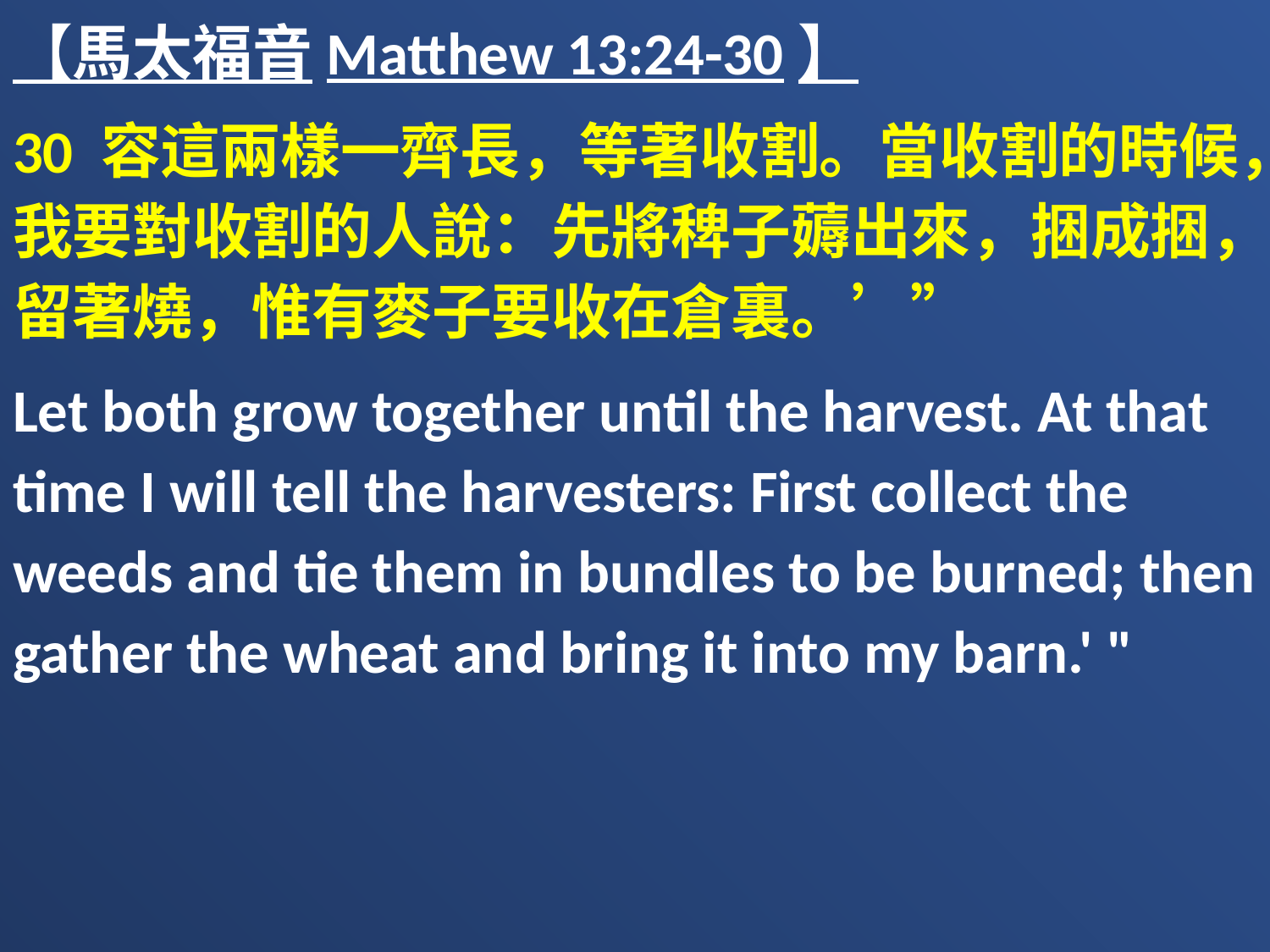

【馬太福音Matthew 13:24-30】
30 容這兩樣一齊長，等著收割。當收割的時候，我要對收割的人說：先將稗子薅出來，捆成捆，留著燒，惟有麥子要收在倉裏。’”
Let both grow together until the harvest. At that time I will tell the harvesters: First collect the weeds and tie them in bundles to be burned; then gather the wheat and bring it into my barn.' "